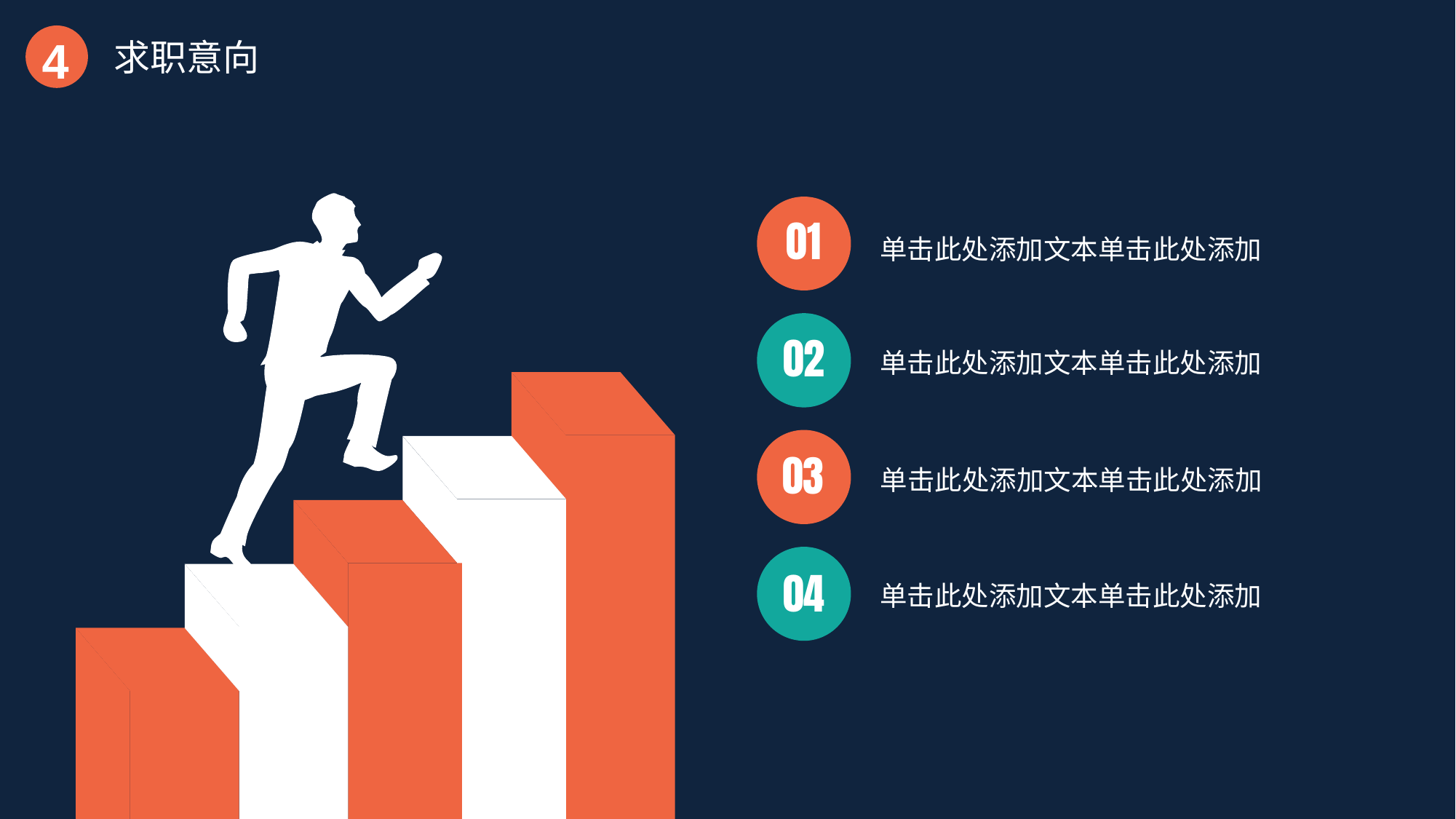

4

求职意向

单击此处添加文本单击此处添加
01

单击此处添加文本单击此处添加
02

单击此处添加文本单击此处添加
03

单击此处添加文本单击此处添加

04